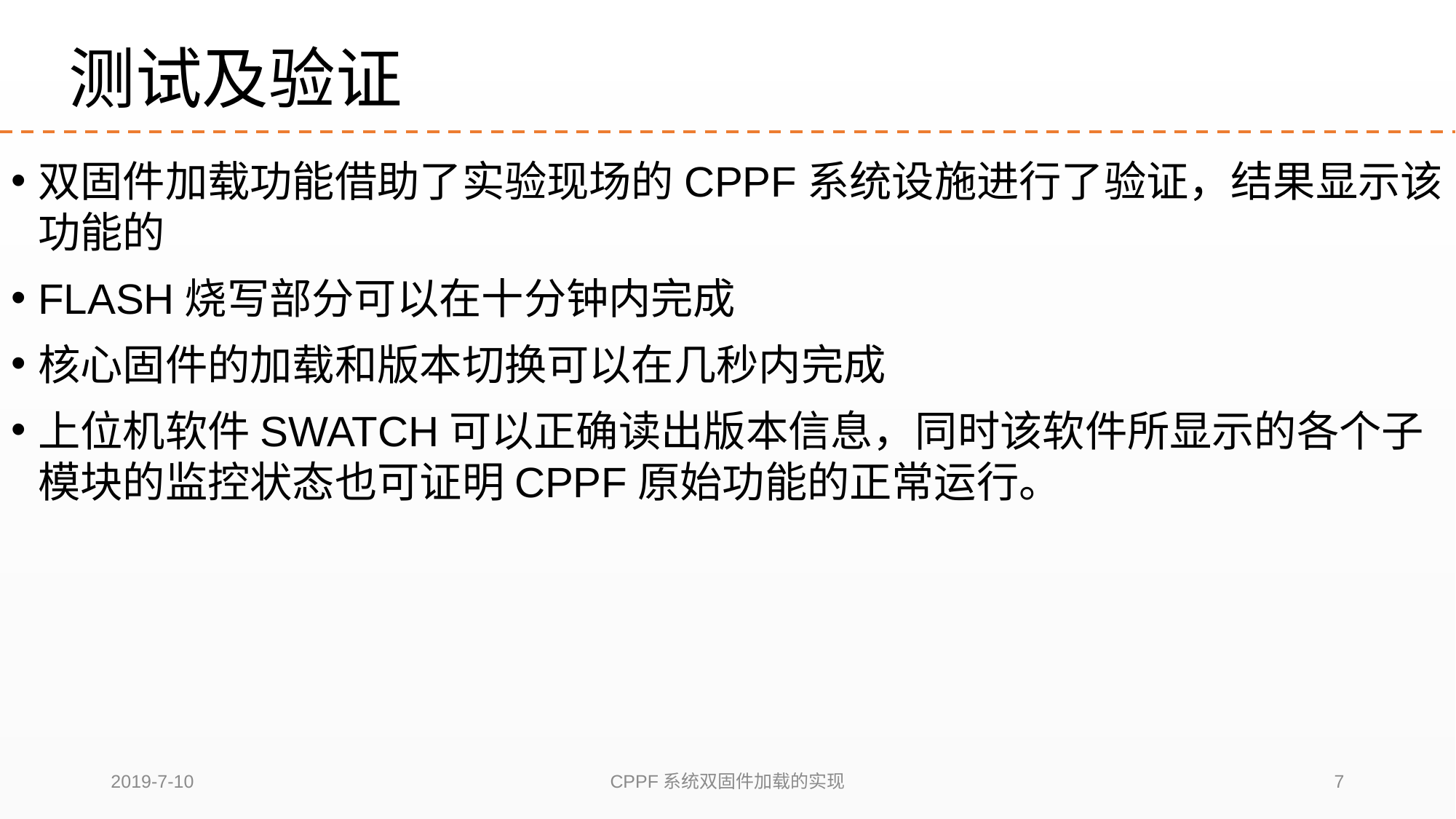

# 测试及验证
双固件加载功能借助了实验现场的CPPF系统设施进行了验证，结果显示该功能的
FLASH烧写部分可以在十分钟内完成
核心固件的加载和版本切换可以在几秒内完成
上位机软件SWATCH可以正确读出版本信息，同时该软件所显示的各个子模块的监控状态也可证明CPPF原始功能的正常运行。

2019-7-10
CPPF系统双固件加载的实现
7